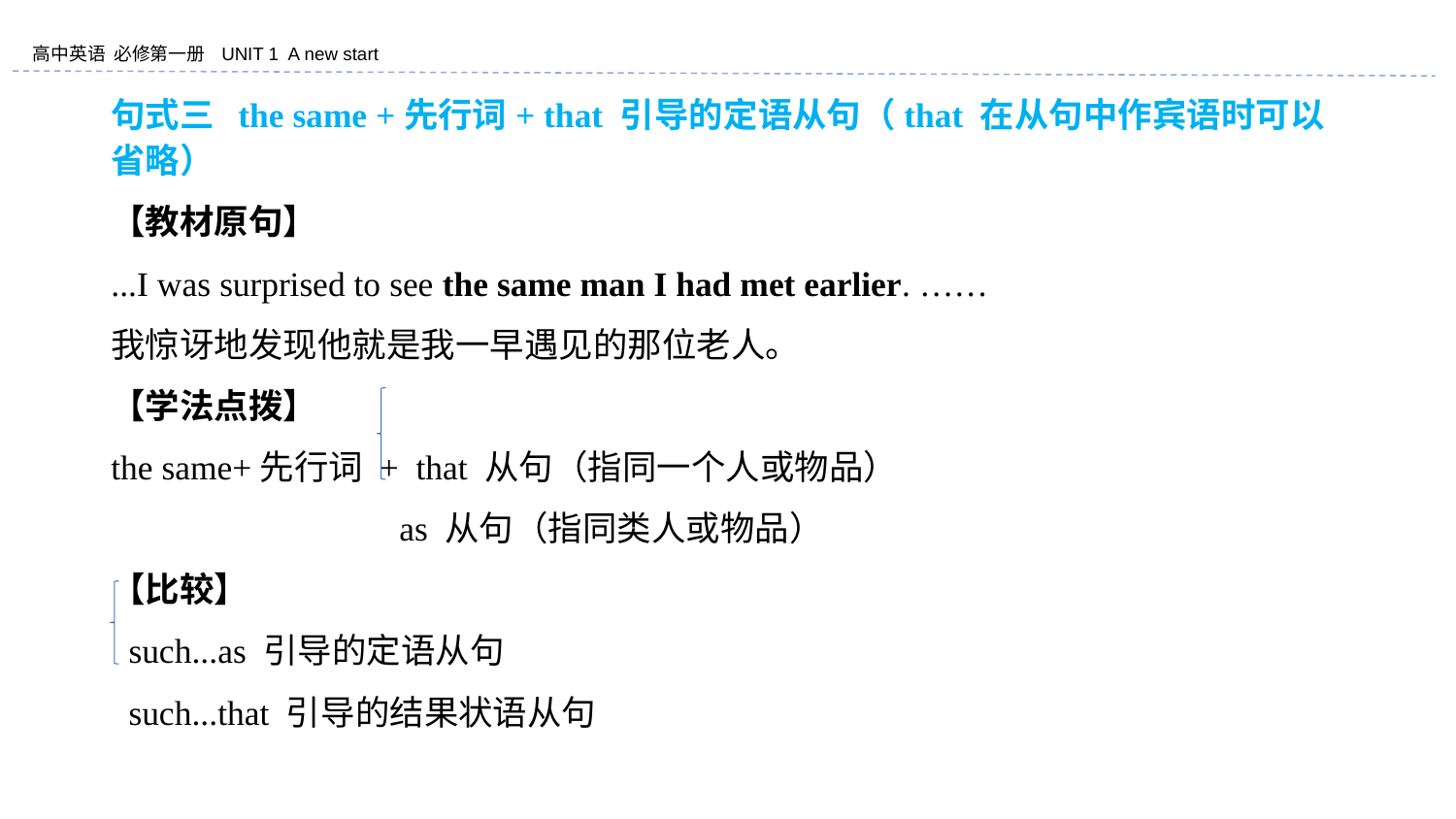

句式三  the same +先行词+ that 引导的定语从句（that 在从句中作宾语时可以省略）
【教材原句】
...I was surprised to see the same man I had met earlier. ……
我惊讶地发现他就是我一早遇见的那位老人。
【学法点拨】
the same+先行词 +  that 从句（指同一个人或物品）
                                 as 从句（指同类人或物品）
【比较】
  such...as 引导的定语从句
  such...that 引导的结果状语从句